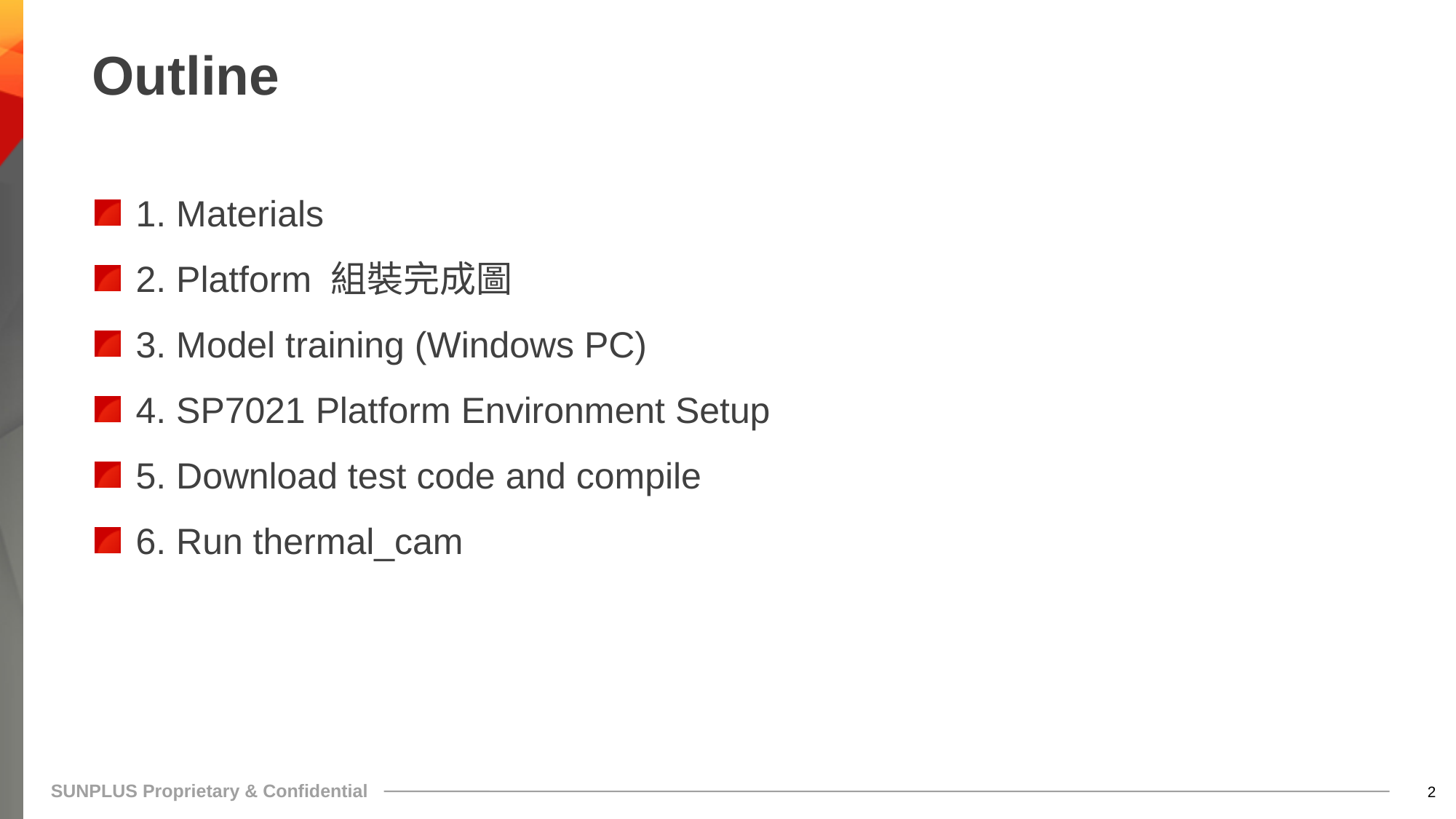

# Outline
1. Materials
2. Platform 組裝完成圖
3. Model training (Windows PC)
4. SP7021 Platform Environment Setup
5. Download test code and compile
6. Run thermal_cam
2